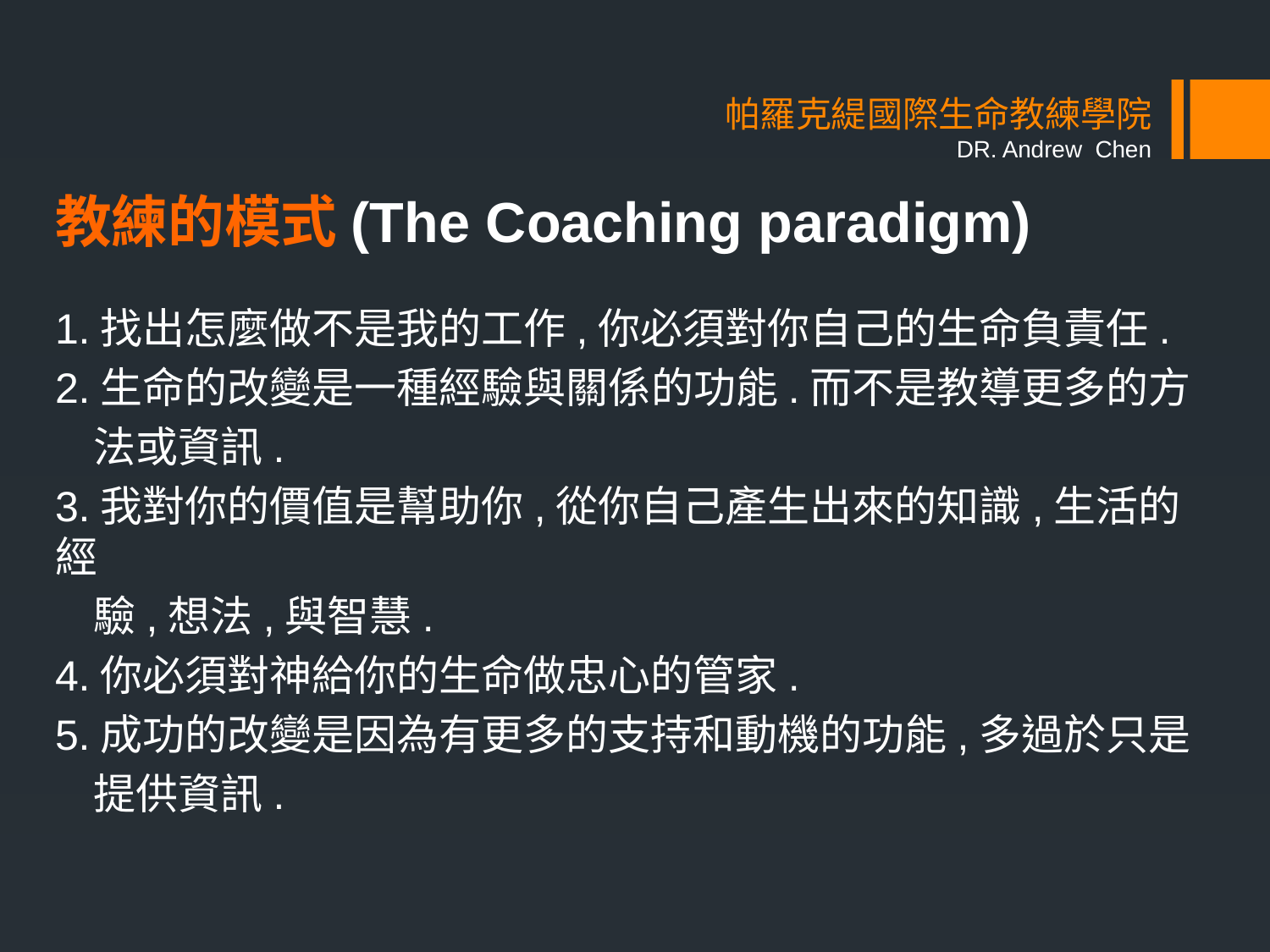

# 帕羅克緹國際生命教練學院 DR. Andrew  Chen
教練的模式(The Coaching paradigm)

1.找出怎麼做不是我的工作,你必須對你自己的生命負責任.
2.生命的改變是一種經驗與關係的功能.而不是教導更多的方
   法或資訊.
3.我對你的價值是幫助你,從你自己產生出來的知識,生活的經
   驗,想法,與智慧.
4.你必須對神給你的生命做忠心的管家.
5.成功的改變是因為有更多的支持和動機的功能,多過於只是
   提供資訊.